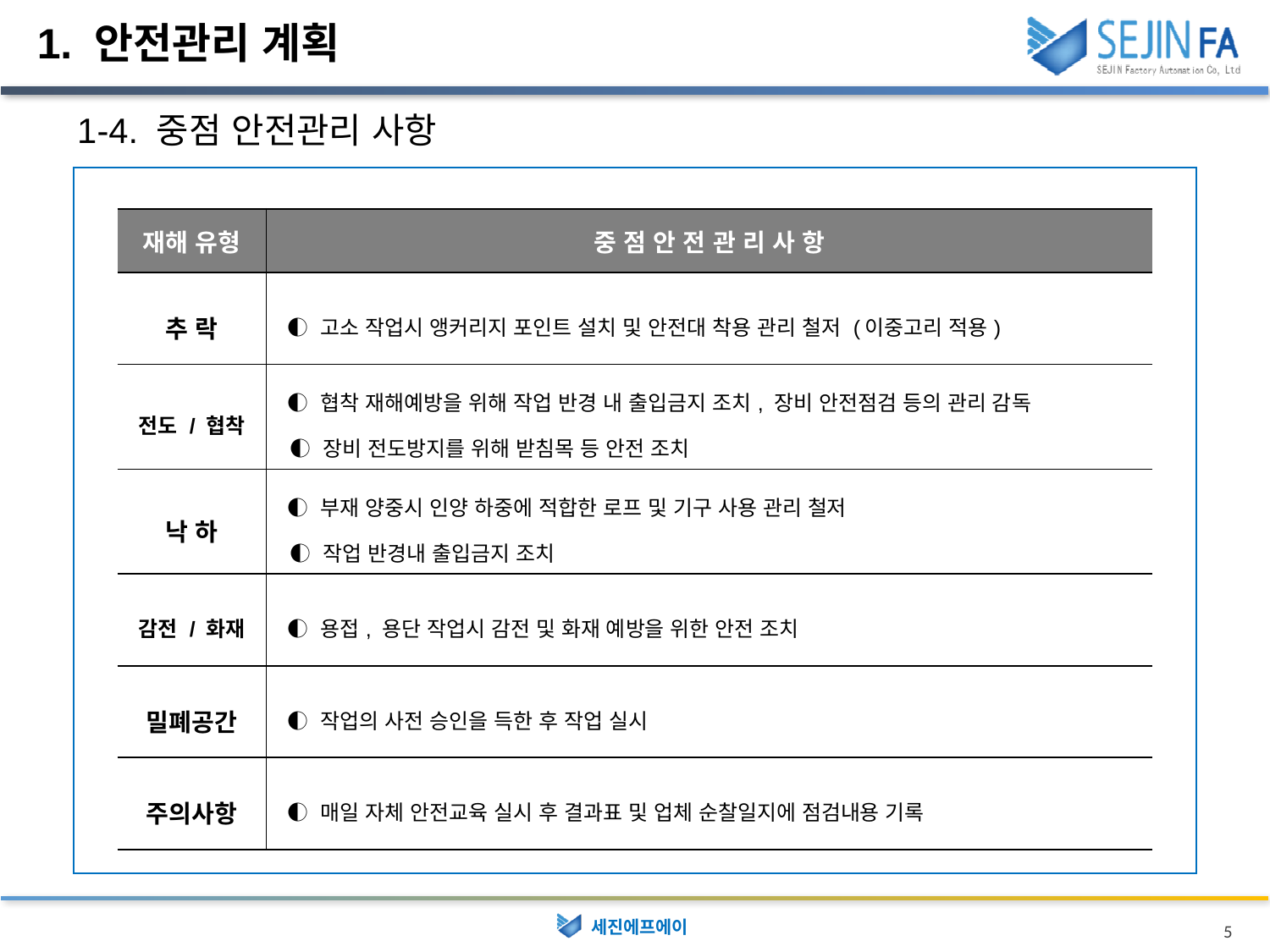

1. 안전관리 계획
1-4. 중점 안전관리 사항

| 재해 유형 | 중 점 안 전 관 리 사 항 |
| --- | --- |
| 추 락 | ◐ 고소 작업시 앵커리지 포인트 설치 및 안전대 착용 관리 철저 (이중고리 적용) |
| 전도 / 협착 | ◐ 협착 재해예방을 위해 작업 반경 내 출입금지 조치, 장비 안전점검 등의 관리 감독 ◐ 장비 전도방지를 위해 받침목 등 안전 조치 |
| 낙 하 | ◐ 부재 양중시 인양 하중에 적합한 로프 및 기구 사용 관리 철저 ◐ 작업 반경내 출입금지 조치 |
| 감전 / 화재 | ◐ 용접, 용단 작업시 감전 및 화재 예방을 위한 안전 조치 |
| 밀폐공간 | ◐ 작업의 사전 승인을 득한 후 작업 실시 |
| 주의사항 | ◐ 매일 자체 안전교육 실시 후 결과표 및 업체 순찰일지에 점검내용 기록 |
5